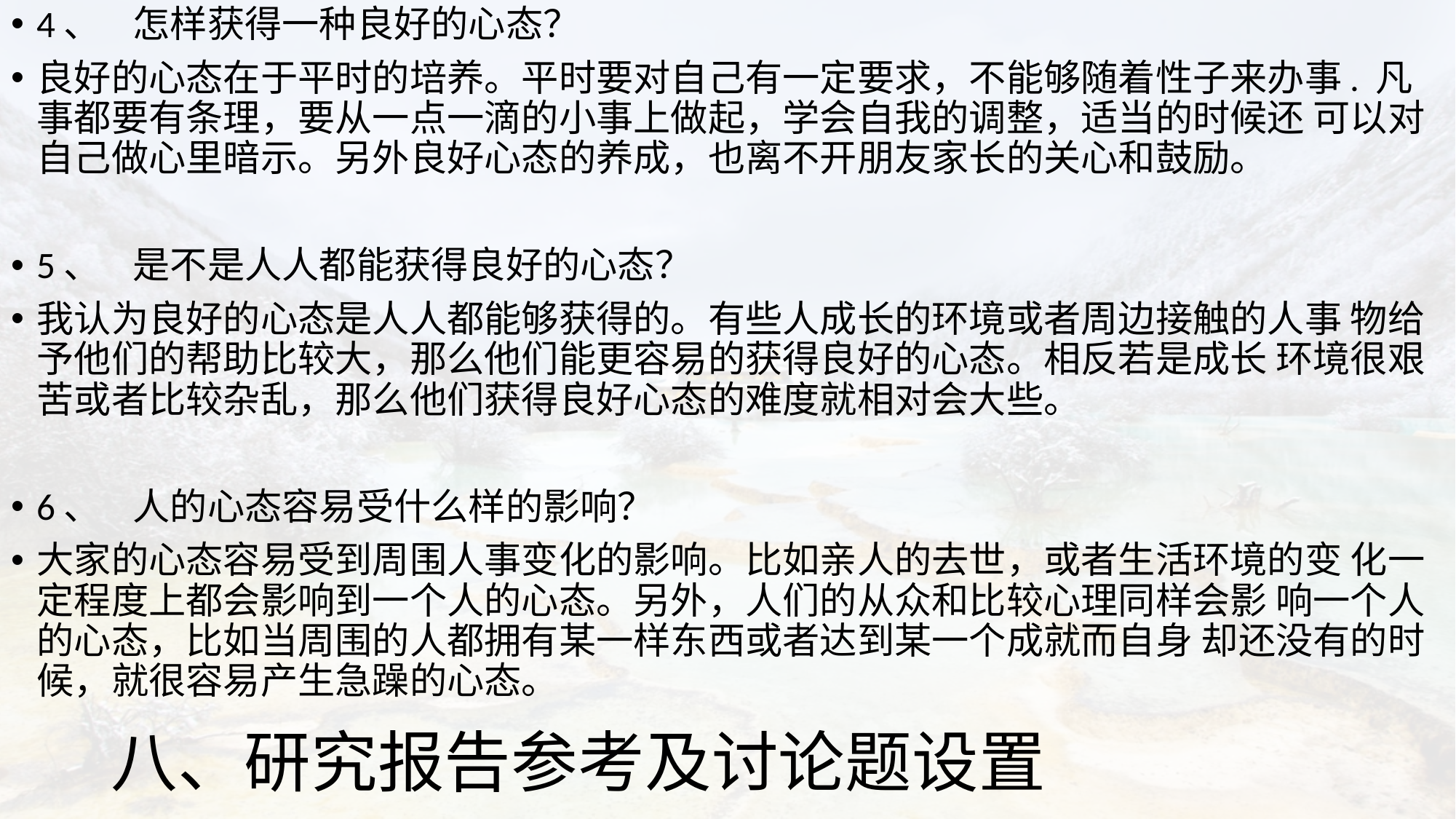

4、	怎样获得一种良好的心态？
良好的心态在于平时的培养。平时要对自己有一定要求，不能够随着性子来办事. 凡事都要有条理，要从一点一滴的小事上做起，学会自我的调整，适当的时候还 可以对自己做心里暗示。另外良好心态的养成，也离不开朋友家长的关心和鼓励。

5、	是不是人人都能获得良好的心态？
我认为良好的心态是人人都能够获得的。有些人成长的环境或者周边接触的人事 物给予他们的帮助比较大，那么他们能更容易的获得良好的心态。相反若是成长 环境很艰苦或者比较杂乱，那么他们获得良好心态的难度就相对会大些。

6、	人的心态容易受什么样的影响？
大家的心态容易受到周围人事变化的影响。比如亲人的去世，或者生活环境的变 化一定程度上都会影响到一个人的心态。另外，人们的从众和比较心理同样会影 响一个人的心态，比如当周围的人都拥有某一样东西或者达到某一个成就而自身 却还没有的时候，就很容易产生急躁的心态。
# 八、研究报告参考及讨论题设置